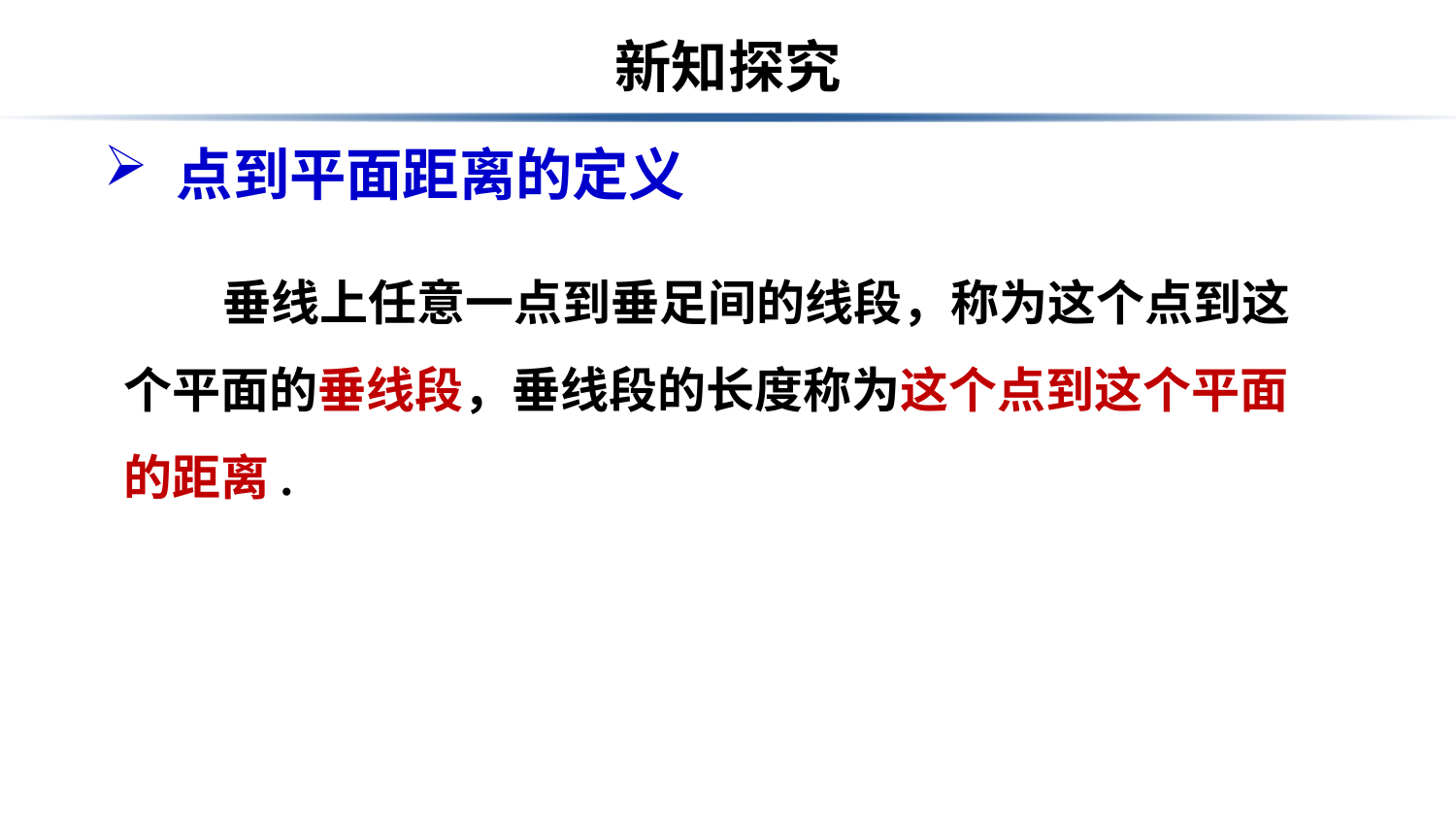

# 新知探究
点到平面距离的定义
        垂线上任意一点到垂足间的线段，称为这个点到这个平面的垂线段，垂线段的长度称为这个点到这个平面的距离.